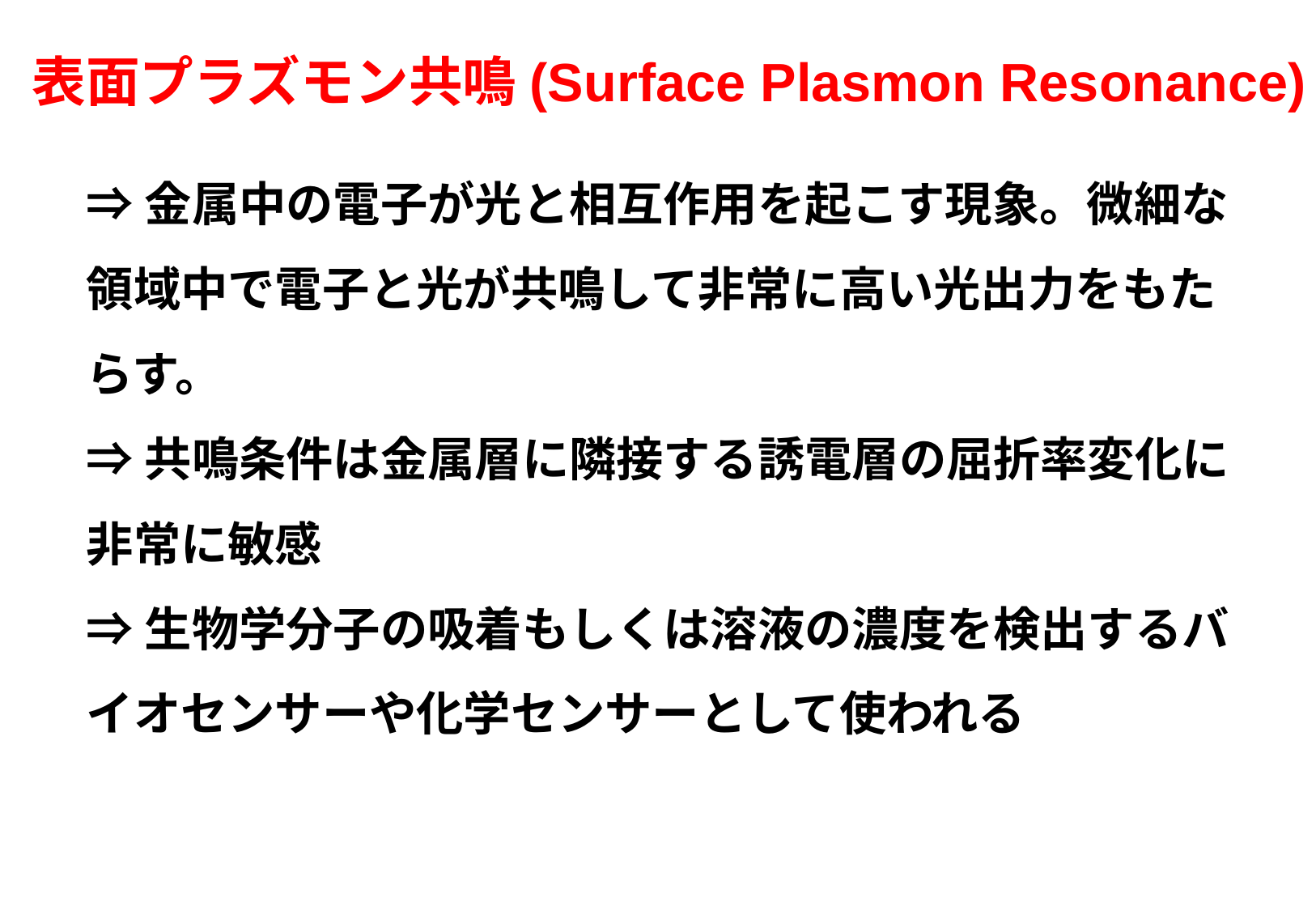

表面プラズモン共鳴(Surface Plasmon Resonance)
⇒金属中の電子が光と相互作用を起こす現象。微細な領域中で電子と光が共鳴して非常に高い光出力をもたらす。
⇒共鳴条件は金属層に隣接する誘電層の屈折率変化に非常に敏感
⇒生物学分子の吸着もしくは溶液の濃度を検出するバイオセンサーや化学センサーとして使われる